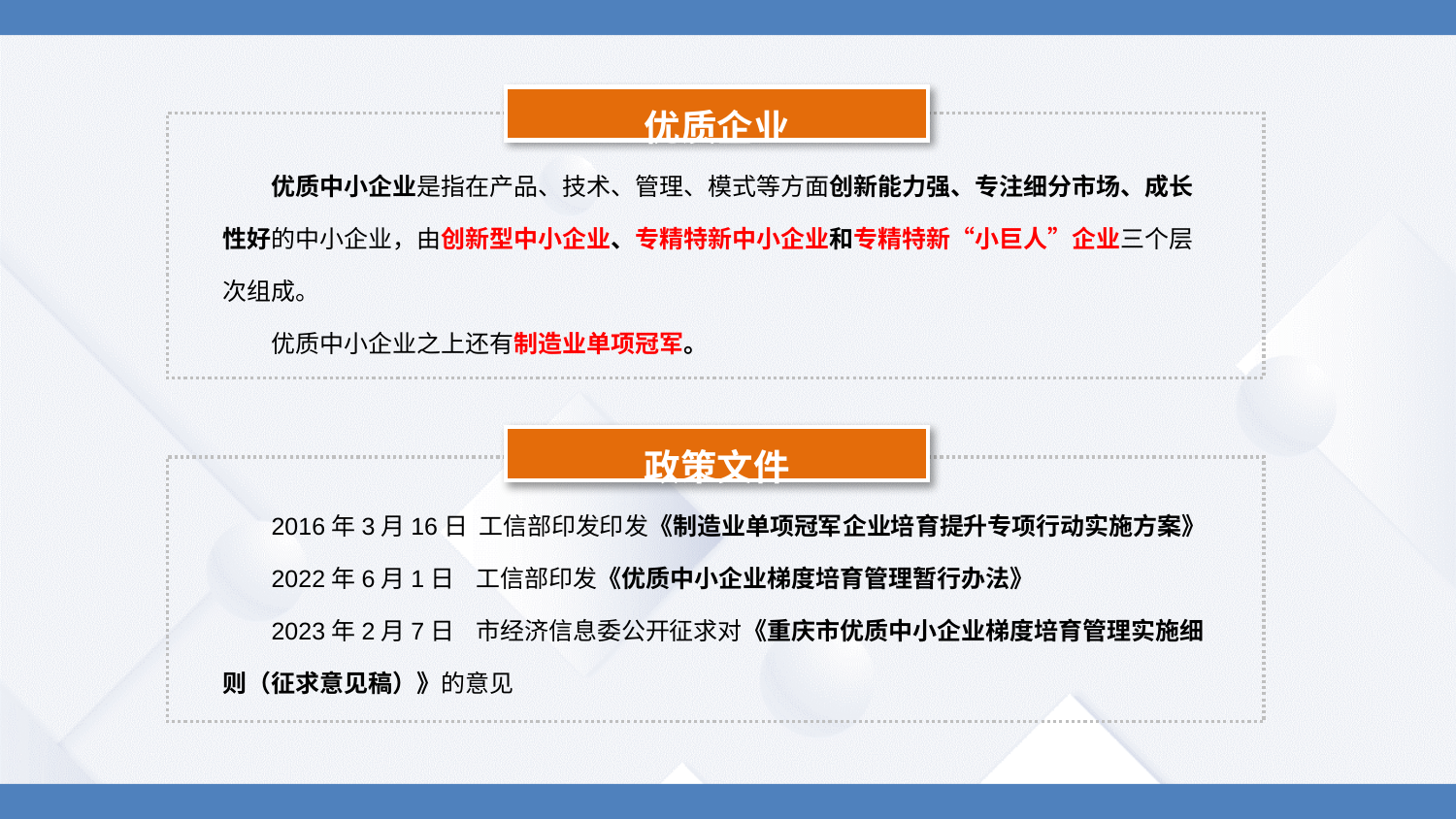

优质企业
优质中小企业是指在产品、技术、管理、模式等方面创新能力强、专注细分市场、成长性好的中小企业，由创新型中小企业、专精特新中小企业和专精特新“小巨人”企业三个层次组成。
优质中小企业之上还有制造业单项冠军。

政策文件
2016年3月16日  工信部印发印发《制造业单项冠军企业培育提升专项行动实施方案》
2022年6月1日    工信部印发《优质中小企业梯度培育管理暂行办法》
2023年2月7日    市经济信息委公开征求对《重庆市优质中小企业梯度培育管理实施细则（征求意见稿）》的意见